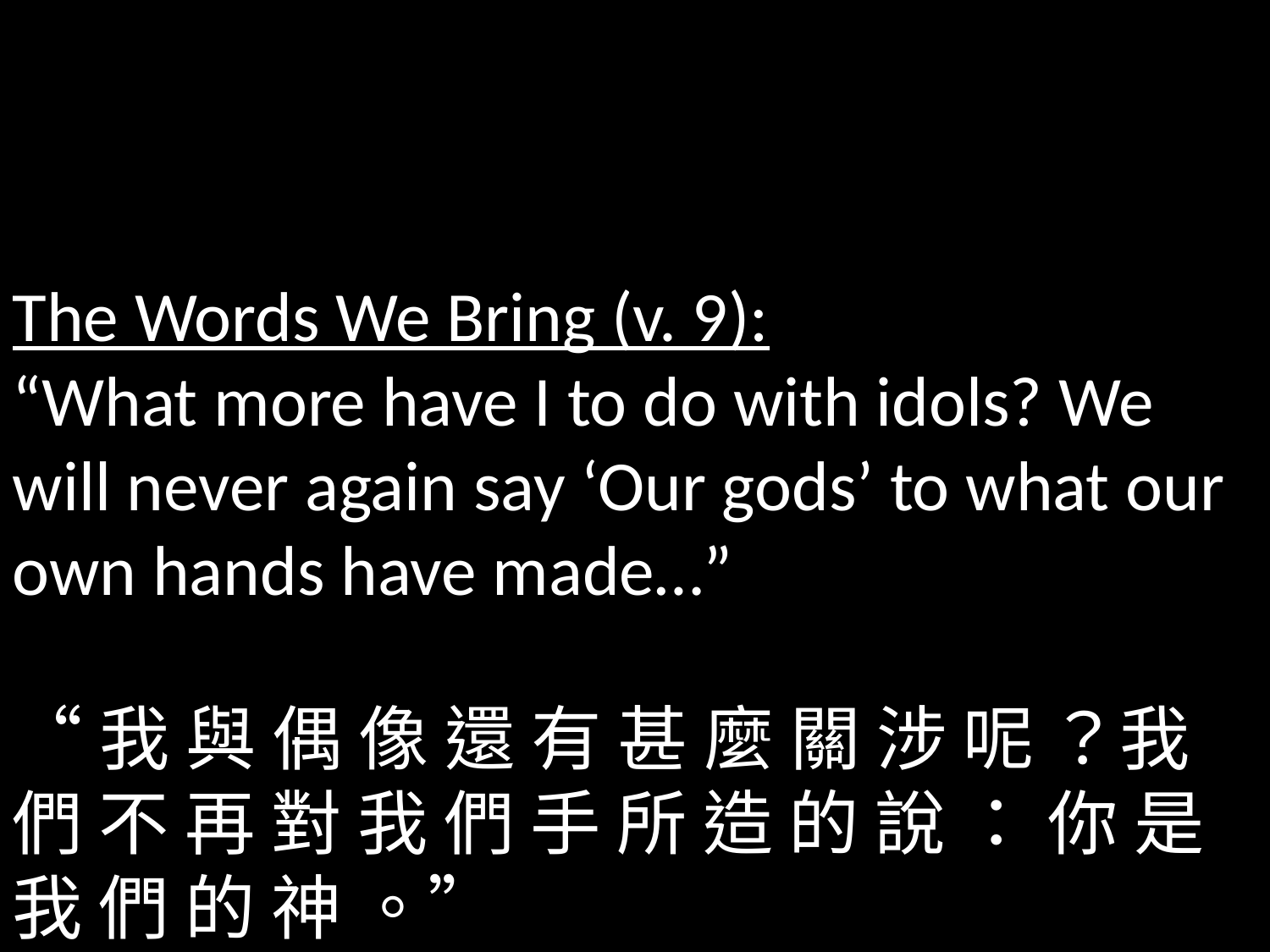

The Words We Bring (v. 9):
“What more have I to do with idols? We will never again say ‘Our gods’ to what our own hands have made…”

“我 與 偶 像 還 有 甚 麼 關 涉 呢 ？我 們 不 再 對 我 們 手 所 造 的 說 ： 你 是 我 們 的 神 。”